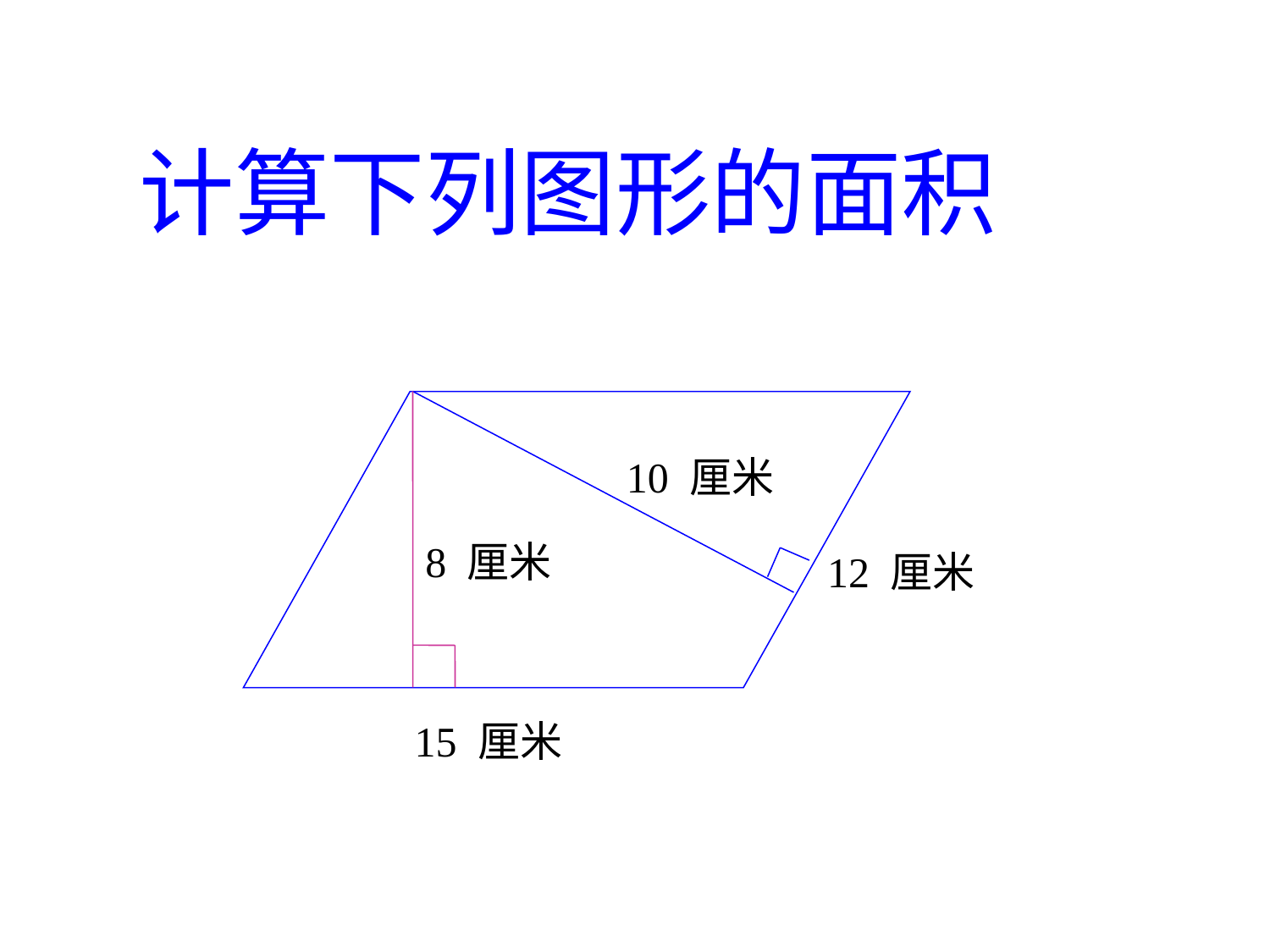

计算下列图形的面积

10 厘米
8 厘米
12 厘米

15 厘米